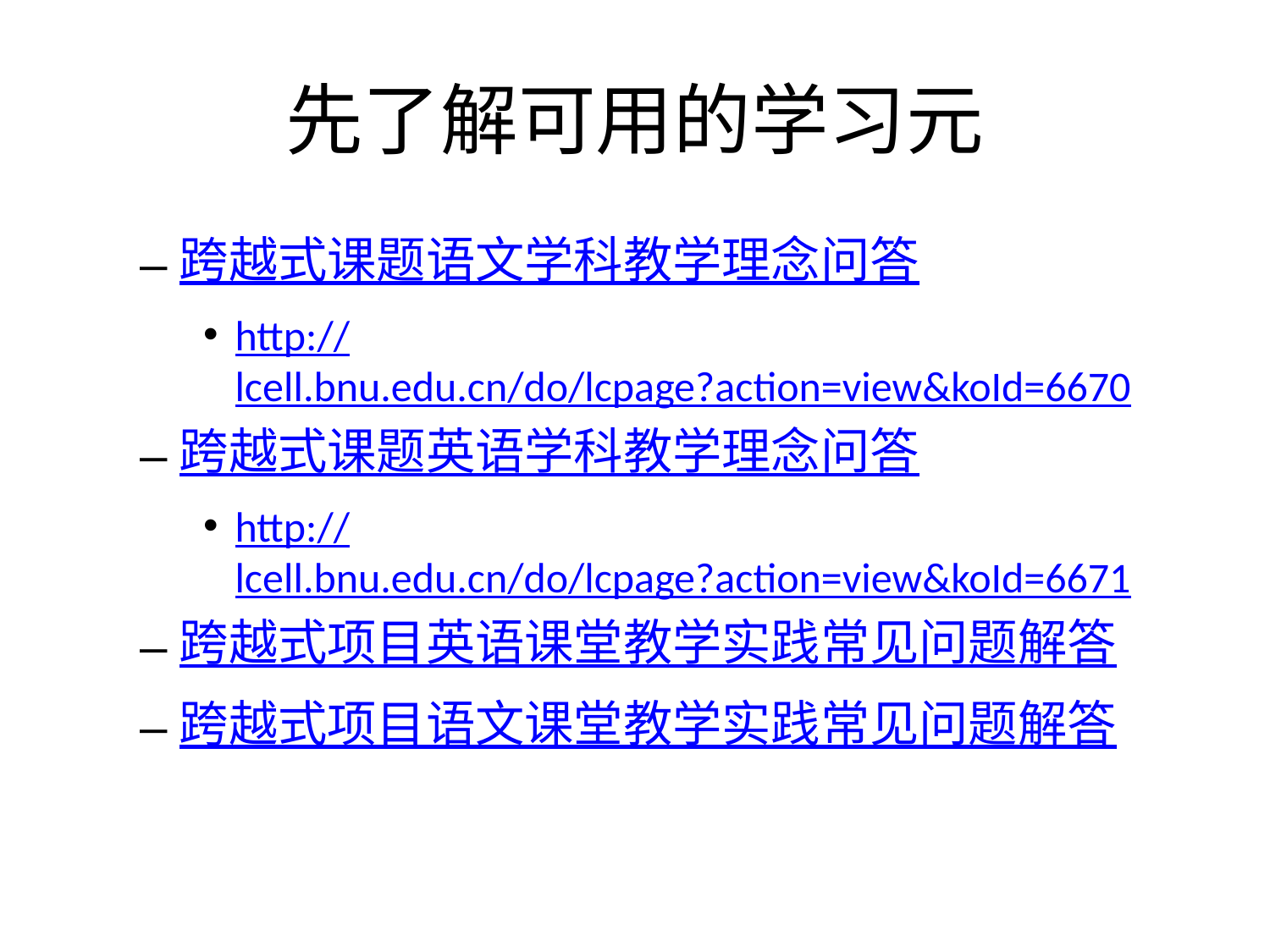

# 先了解可用的学习元
跨越式课题语文学科教学理念问答
http://lcell.bnu.edu.cn/do/lcpage?action=view&koId=6670
跨越式课题英语学科教学理念问答
http://lcell.bnu.edu.cn/do/lcpage?action=view&koId=6671
跨越式项目英语课堂教学实践常见问题解答
跨越式项目语文课堂教学实践常见问题解答